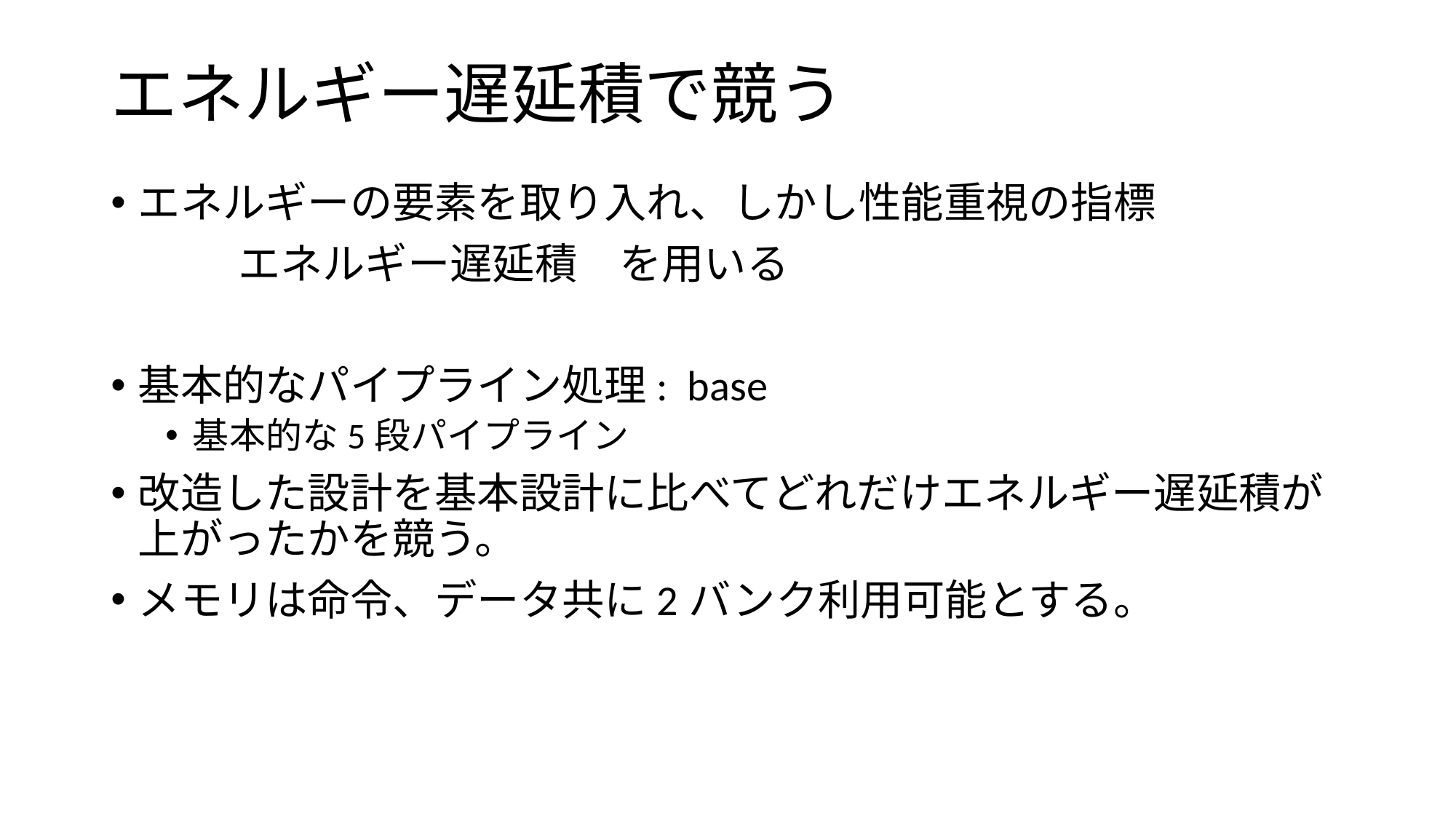

# エネルギー遅延積で競う
エネルギーの要素を取り入れ、しかし性能重視の指標
　　　エネルギー遅延積　を用いる

基本的なパイプライン処理:  base
基本的な5段パイプライン
改造した設計を基本設計に比べてどれだけエネルギー遅延積が上がったかを競う。
メモリは命令、データ共に2バンク利用可能とする。